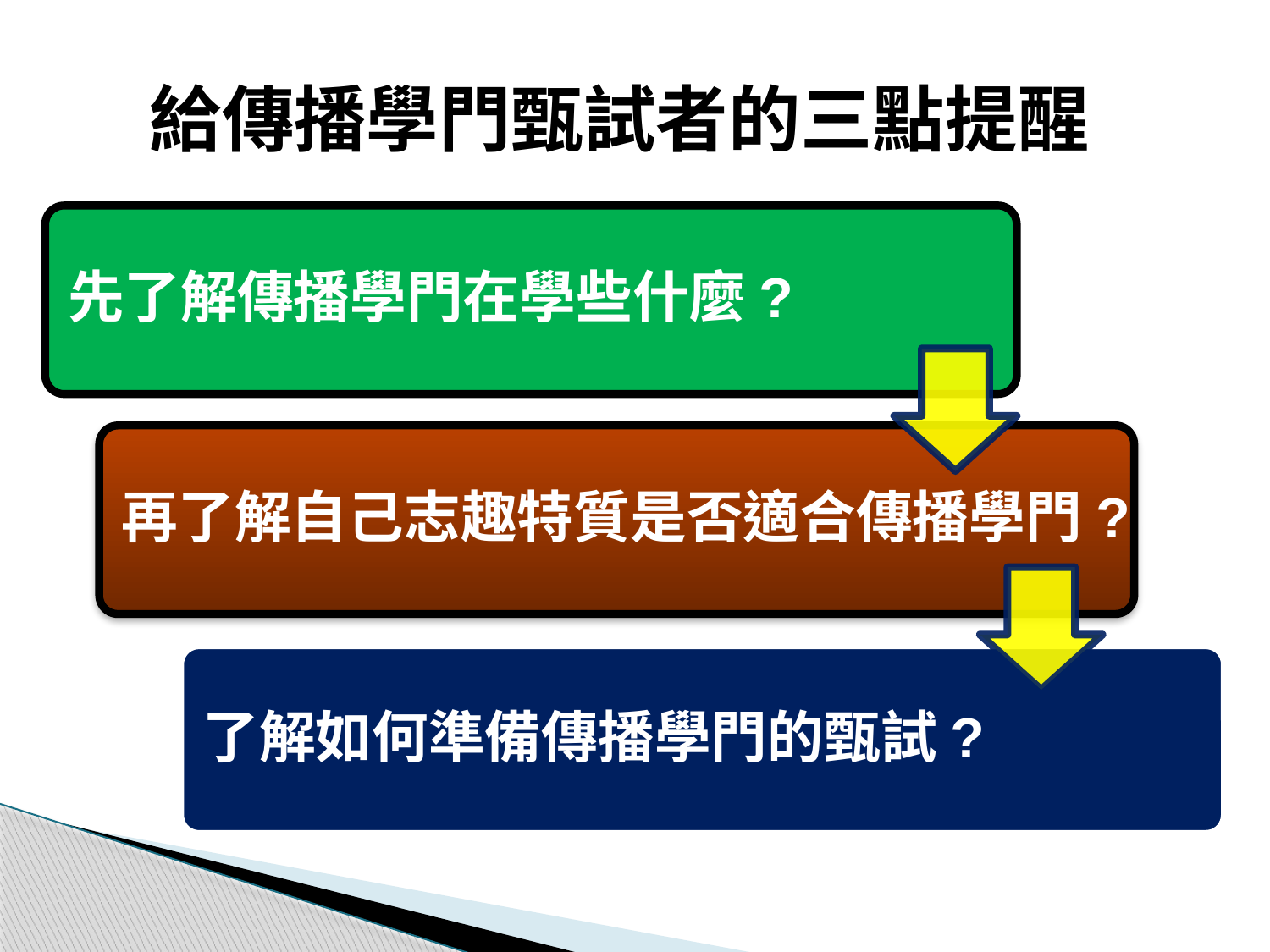

# 給傳播學門甄試者的三點提醒
先了解傳播學門在學些什麼?
再了解自己志趣特質是否適合傳播學門?
了解如何準備傳播學門的甄試?